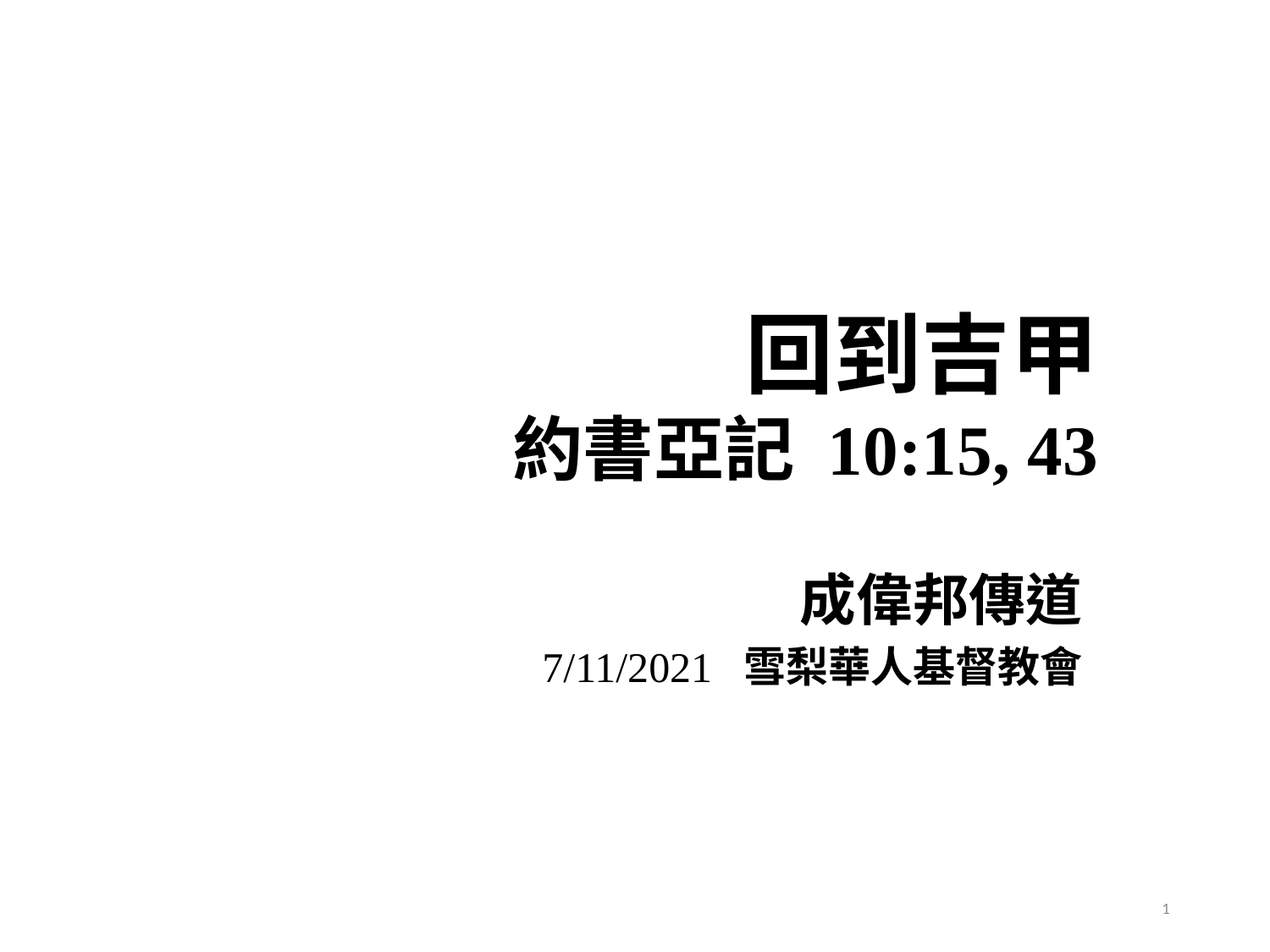

# 回到吉甲 約書亞記 10:15, 43
成偉邦傳道
7/11/2021  雪梨華人基督教會

1